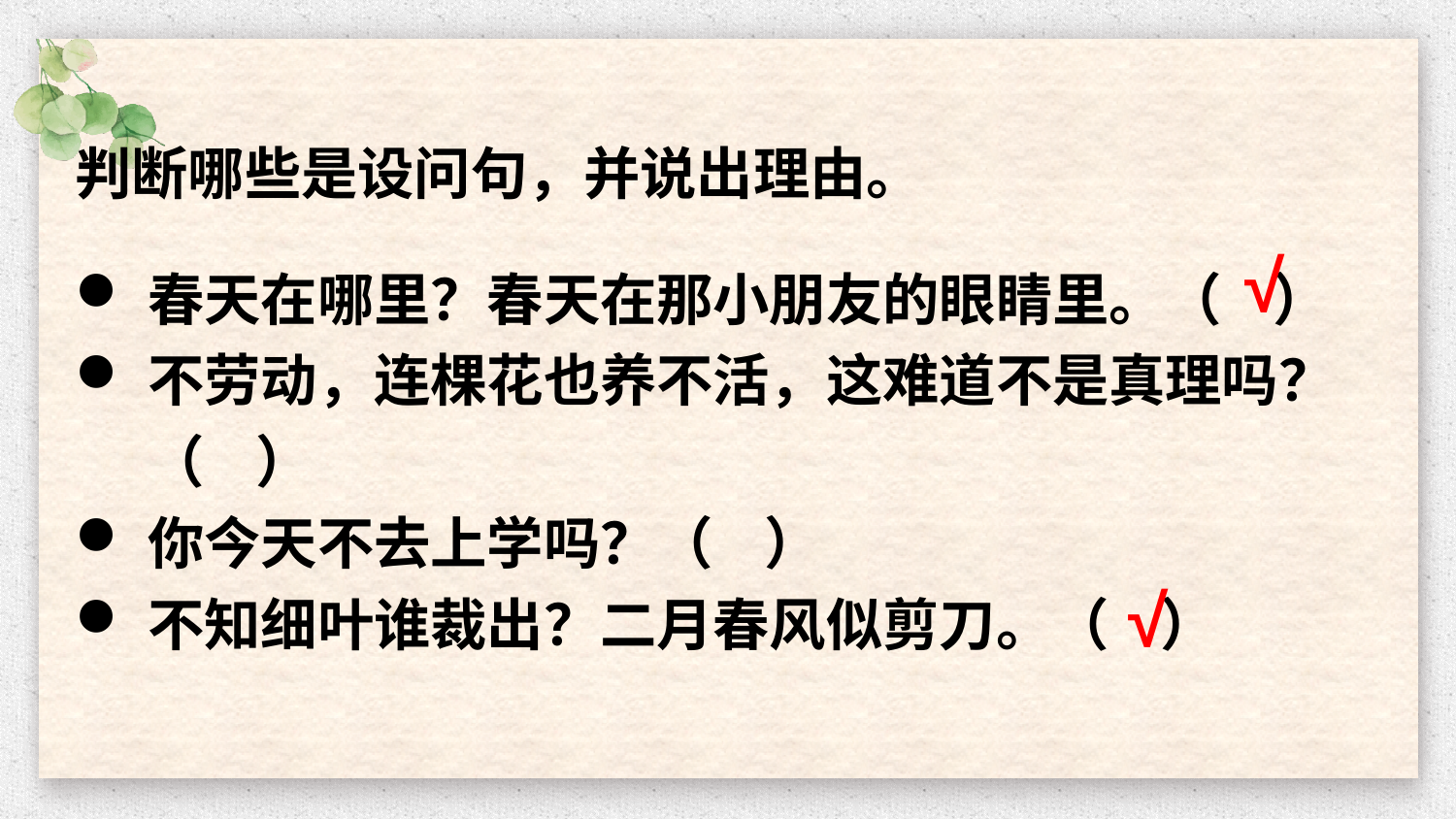

判断哪些是设问句，并说出理由。
√
春天在哪里？春天在那小朋友的眼睛里。（    ）
不劳动，连棵花也养不活，这难道不是真理吗？（    ）
你今天不去上学吗？（    ）
不知细叶谁裁出？二月春风似剪刀。（    ）
√